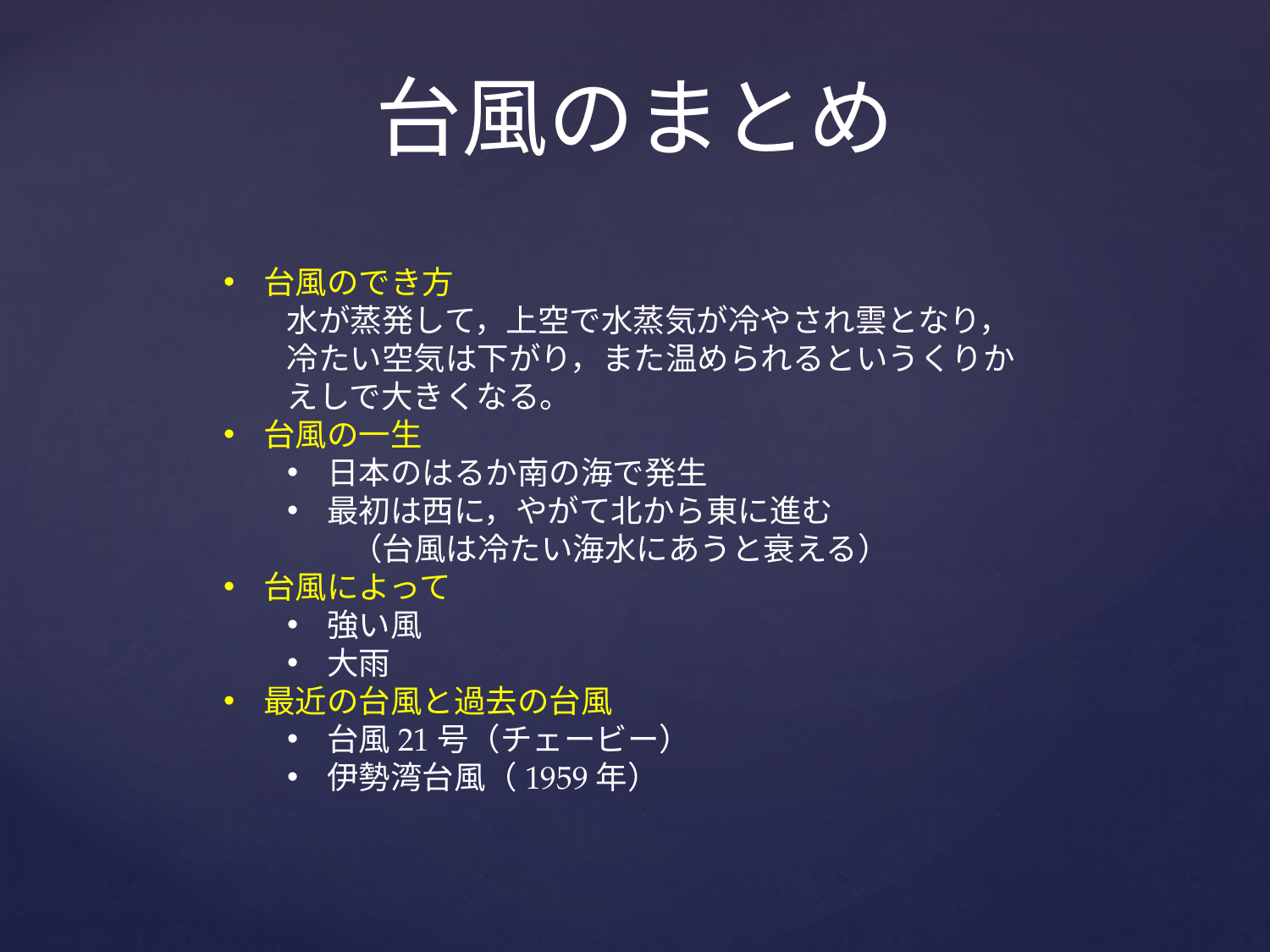

# 台風のまとめ
台風のでき方
水が蒸発して，上空で水蒸気が冷やされ雲となり，冷たい空気は下がり，また温められるというくりかえしで大きくなる。
台風の一生
日本のはるか南の海で発生
最初は西に，やがて北から東に進む
（台風は冷たい海水にあうと衰える）
台風によって
強い風
大雨
最近の台風と過去の台風
台風21号（チェービー）
伊勢湾台風（1959年）